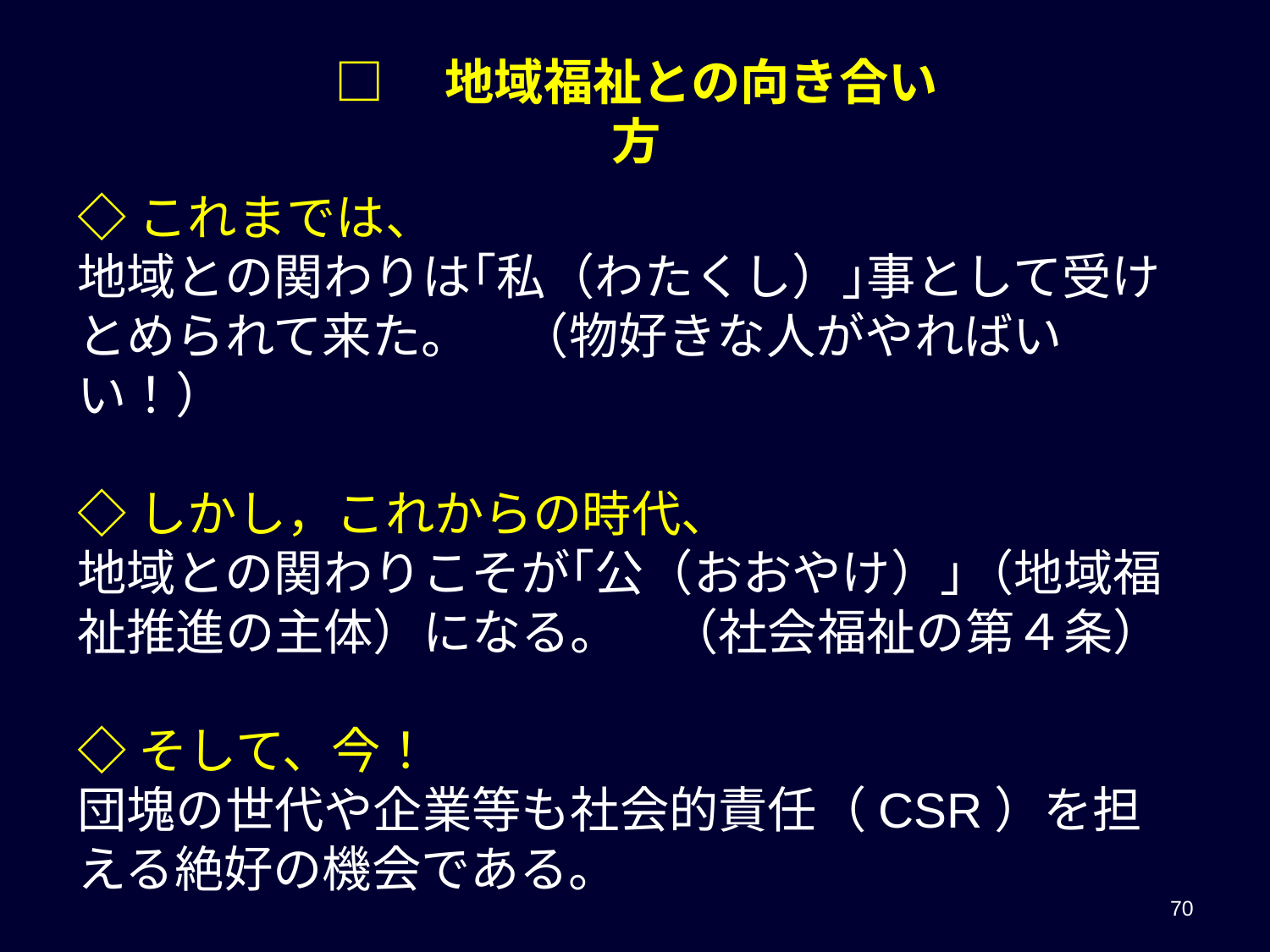

□　地域福祉との向き合い方
◇これまでは、
地域との関わりは｢私（わたくし）｣事として受けとめられて来た。　（物好きな人がやればいい！）

◇しかし，これからの時代、
地域との関わりこそが｢公（おおやけ）｣（地域福祉推進の主体）になる。　（社会福祉の第４条）

◇そして、今！
団塊の世代や企業等も社会的責任（CSR）を担える絶好の機会である。
70